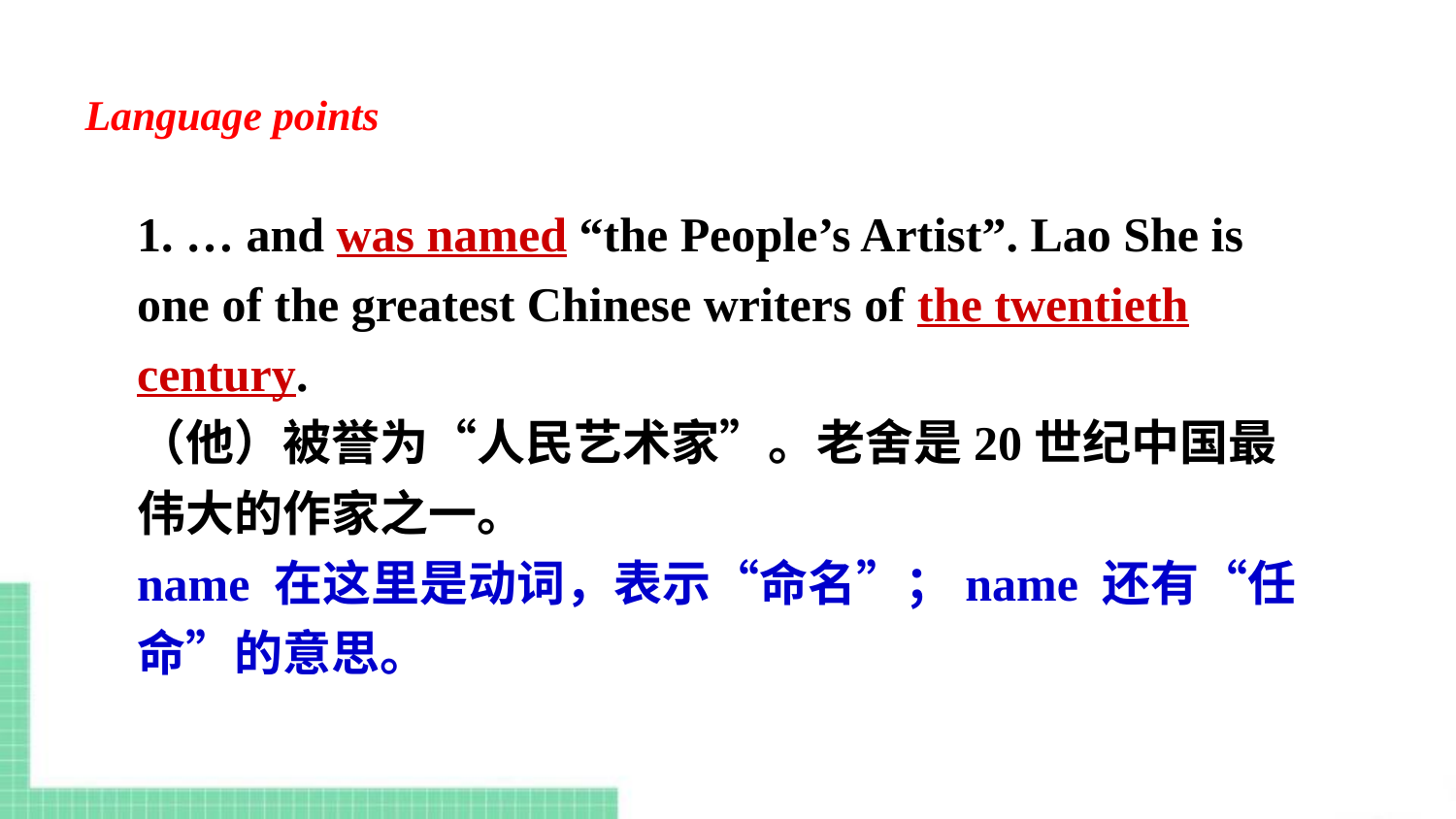

Language points
1. … and was named “the People’s Artist”. Lao She is one of the greatest Chinese writers of the twentieth century.
（他）被誉为“人民艺术家”。老舍是20世纪中国最伟大的作家之一。
name 在这里是动词，表示“命名”；name 还有“任命”的意思。